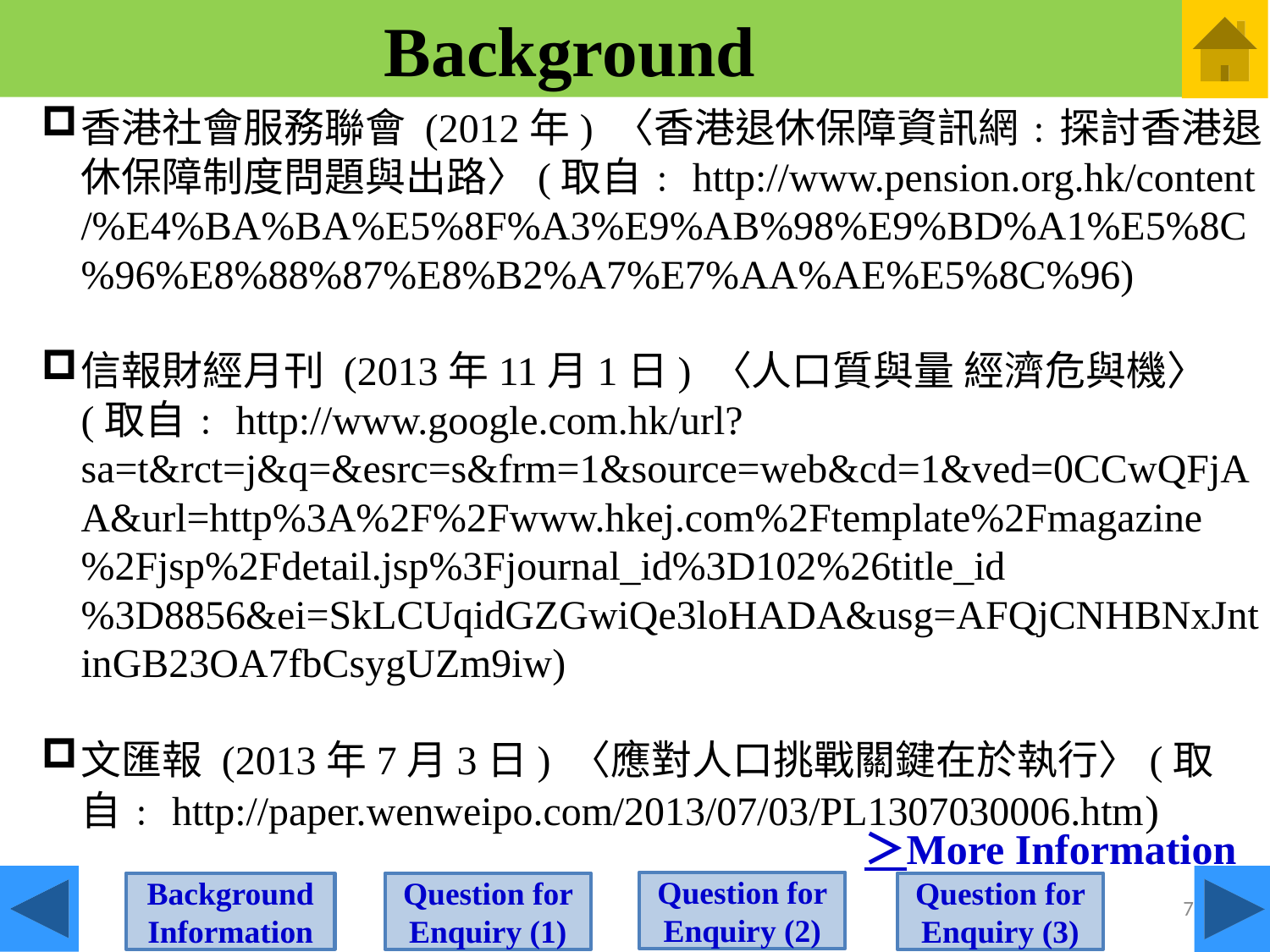

Background

香港社會服務聯會 (2012年) 〈香港退休保障資訊網﹕探討香港退休保障制度問題與出路〉(取自﹕http://www.pension.org.hk/content/%E4%BA%BA%E5%8F%A3%E9%AB%98%E9%BD%A1%E5%8C%96%E8%88%87%E8%B2%A7%E7%AA%AE%E5%8C%96)

信報財經月刊 (2013年11月1日) 〈人口質與量 經濟危與機〉 (取自﹕http://www.google.com.hk/url?sa=t&rct=j&q=&esrc=s&frm=1&source=web&cd=1&ved=0CCwQFjAA&url=http%3A%2F%2Fwww.hkej.com%2Ftemplate%2Fmagazine%2Fjsp%2Fdetail.jsp%3Fjournal_id%3D102%26title_id%3D8856&ei=SkLCUqidGZGwiQe3loHADA&usg=AFQjCNHBNxJntinGB23OA7fbCsygUZm9iw)

文匯報 (2013年7月3日) 〈應對人口挑戰關鍵在於執行〉(取自﹕http://paper.wenweipo.com/2013/07/03/PL1307030006.htm)

＞More Information

Question for Enquiry (2)
Question for Enquiry (1)
Background Information
Question for Enquiry (3)
7